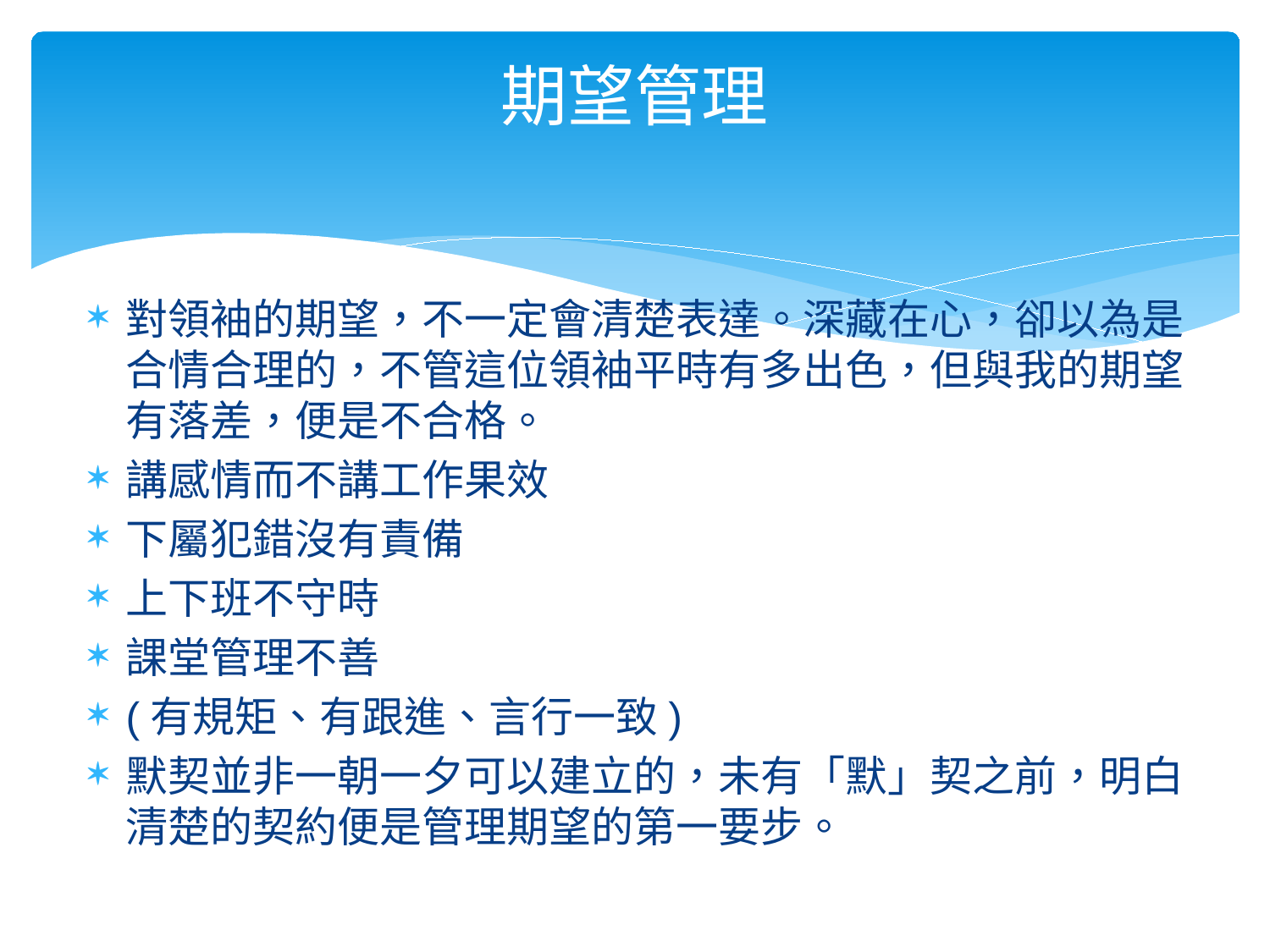

# 期望管理
對領袖的期望，不一定會清楚表達。深藏在心，卻以為是合情合理的，不管這位領袖平時有多出色，但與我的期望有落差，便是不合格。
講感情而不講工作果效
下屬犯錯沒有責備
上下班不守時
課堂管理不善
(有規矩、有跟進、言行一致)
默契並非一朝一夕可以建立的，未有「默」契之前，明白清楚的契約便是管理期望的第一要步。